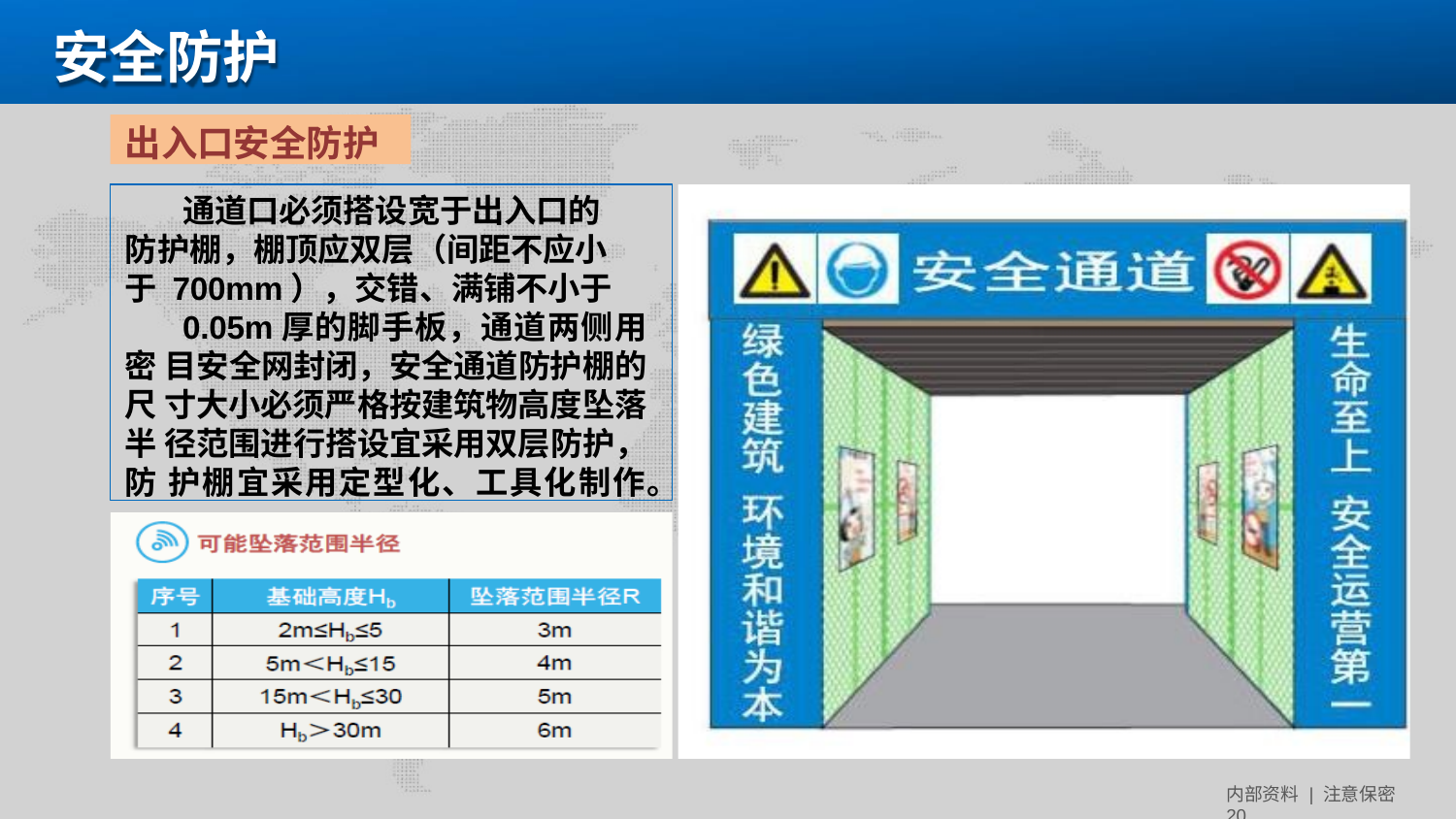

# 安全防护
出入口安全防护
通道口必须搭设宽于出入口的 防护棚，棚顶应双层（间距不应小 于 700mm），交错、满铺不小于
0.05m厚的脚手板，通道两侧用密 目安全网封闭，安全通道防护棚的尺 寸大小必须严格按建筑物高度坠落半 径范围进行搭设宜采用双层防护，防 护棚宜采用定型化、工具化制作。

内部资料 | 注意保密 20